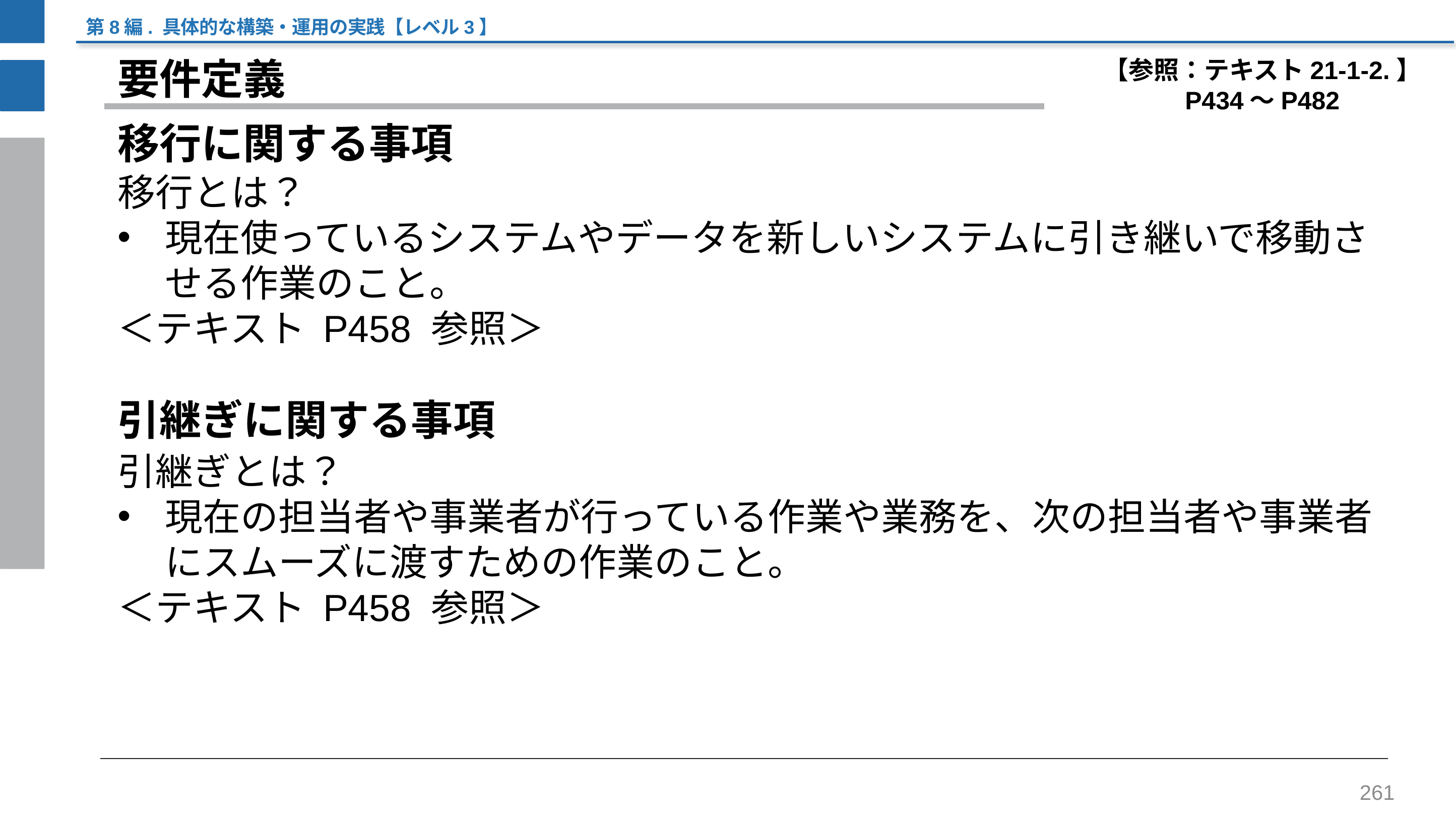

第8編. 具体的な構築・運用の実践【レベル3】
【参照：テキスト21-1-2.】
P434～P482
要件定義
移行に関する事項
移行とは？
現在使っているシステムやデータを新しいシステムに引き継いで移動させる作業のこと。
＜テキスト P458 参照＞
引継ぎに関する事項
引継ぎとは？
現在の担当者や事業者が行っている作業や業務を、次の担当者や事業者にスムーズに渡すための作業のこと。
＜テキスト P458 参照＞
261